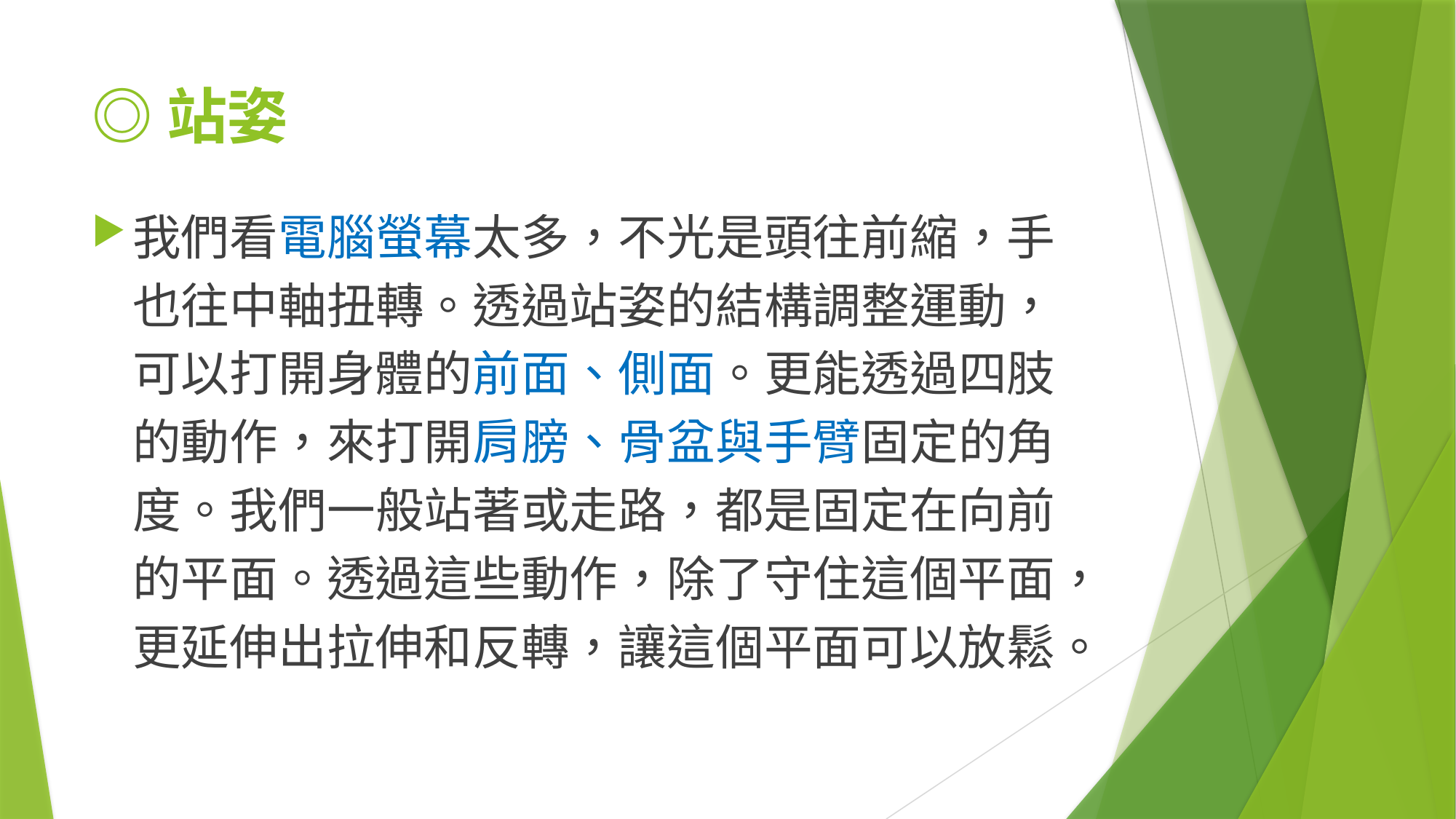

# ◎站姿
我們看電腦螢幕太多，不光是頭往前縮，手也往中軸扭轉。透過站姿的結構調整運動，可以打開身體的前面、側面。更能透過四肢的動作，來打開肩膀、骨盆與手臂固定的角度。我們一般站著或走路，都是固定在向前的平面。透過這些動作，除了守住這個平面，更延伸出拉伸和反轉，讓這個平面可以放鬆。